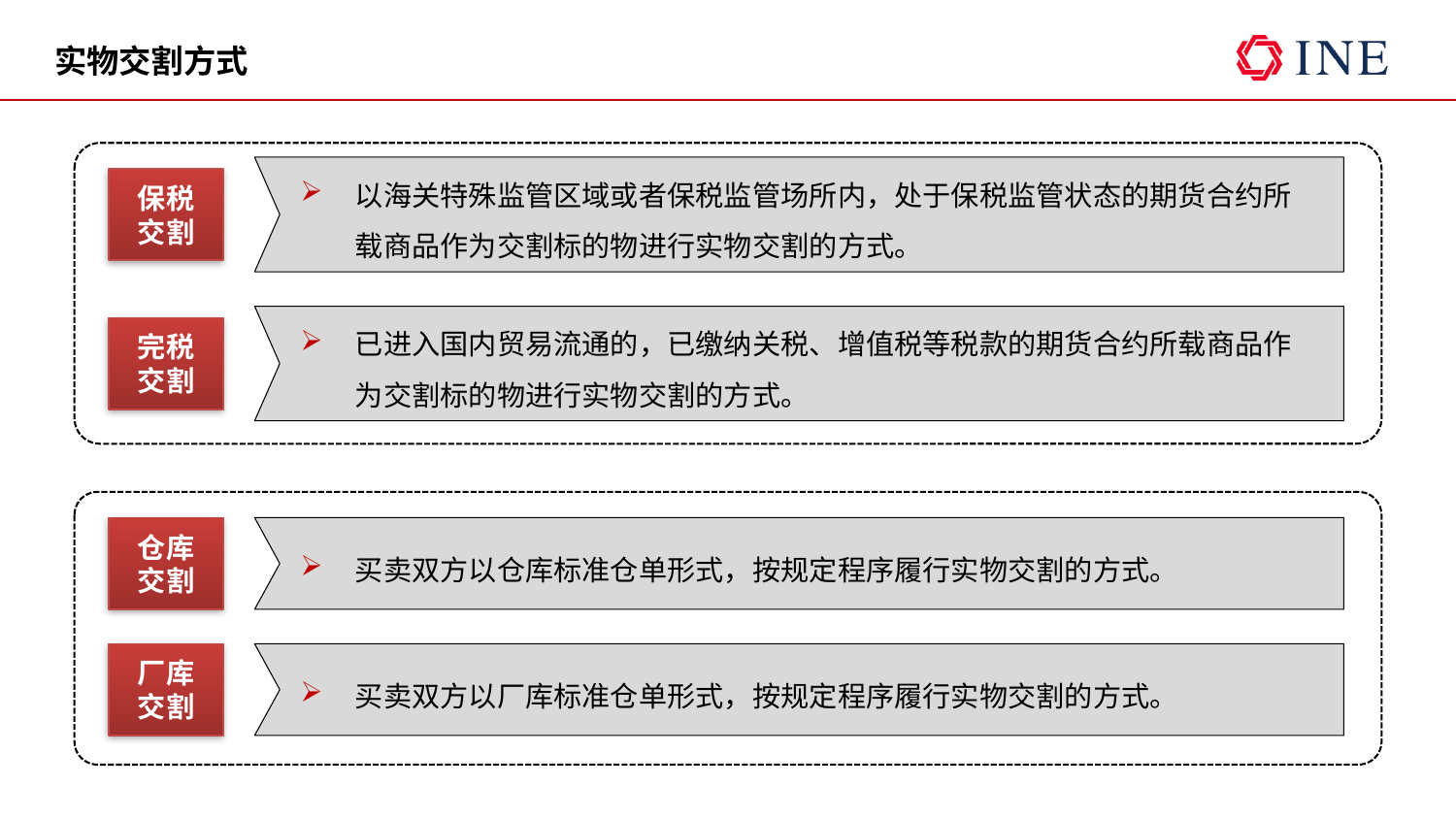

# 实物交割方式

以海关特殊监管区域或者保税监管场所内，处于保税监管状态的期货合约所载商品作为交割标的物进行实物交割的方式。
保税
交割
已进入国内贸易流通的，已缴纳关税、增值税等税款的期货合约所载商品作为交割标的物进行实物交割的方式。
完税
交割

仓库
交割
买卖双方以仓库标准仓单形式，按规定程序履行实物交割的方式。
厂库
交割
买卖双方以厂库标准仓单形式，按规定程序履行实物交割的方式。